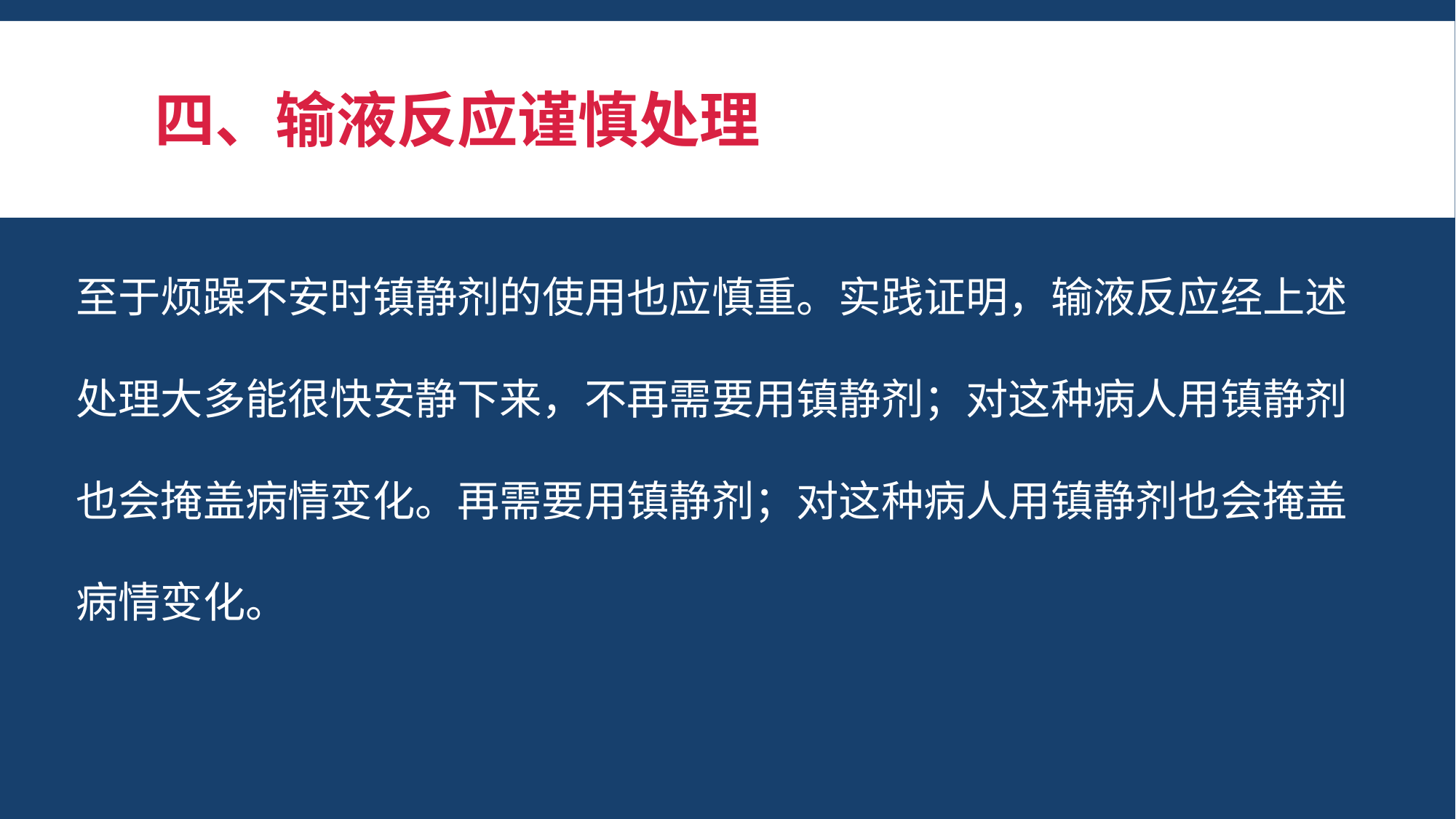

# 四、输液反应谨慎处理
至于烦躁不安时镇静剂的使用也应慎重。实践证明，输液反应经上述处理大多能很快安静下来，不再需要用镇静剂；对这种病人用镇静剂也会掩盖病情变化。再需要用镇静剂；对这种病人用镇静剂也会掩盖病情变化。